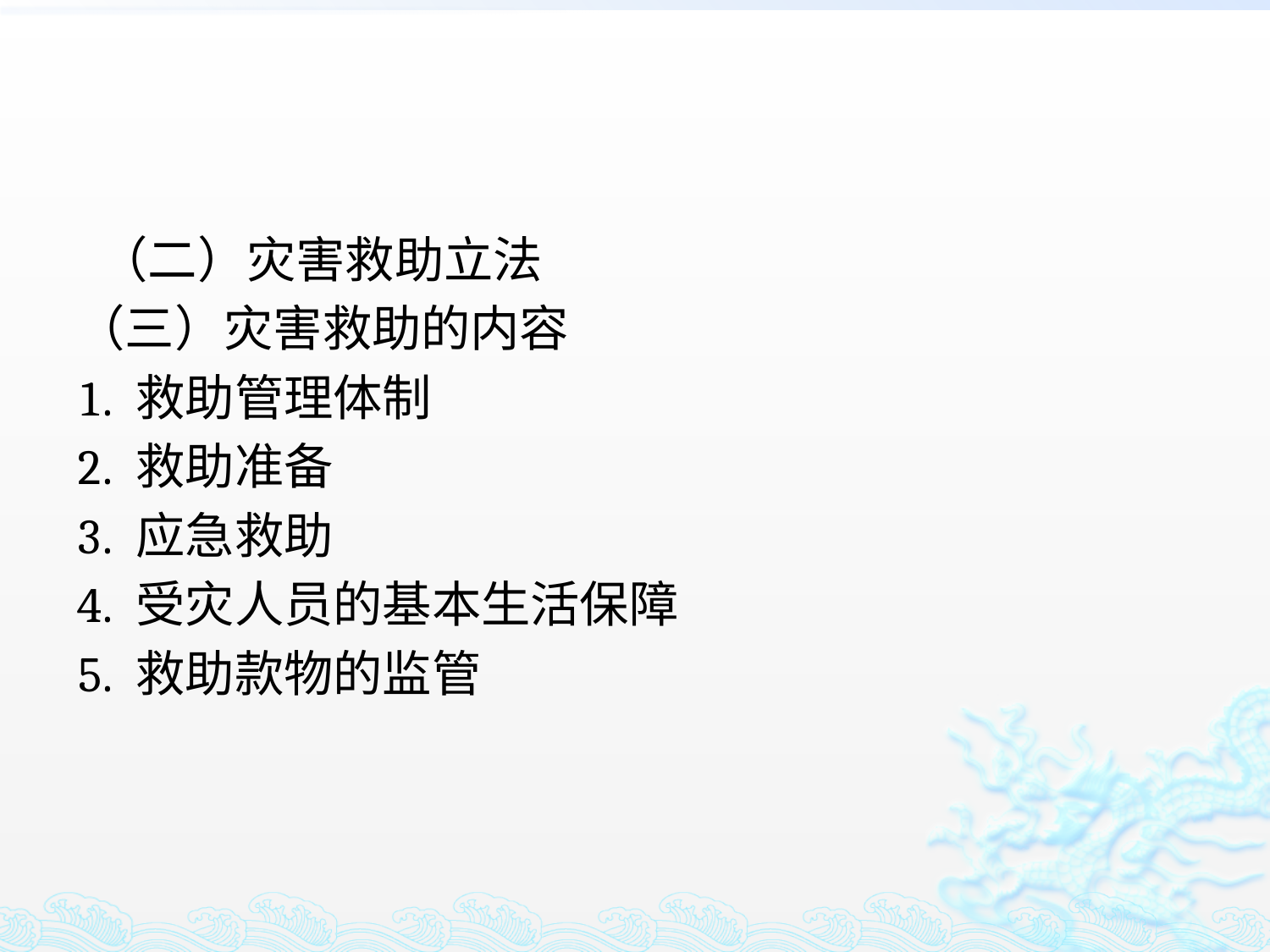

#
 （二）灾害救助立法
（三）灾害救助的内容
1. 救助管理体制
2. 救助准备
3. 应急救助
4. 受灾人员的基本生活保障
5. 救助款物的监管